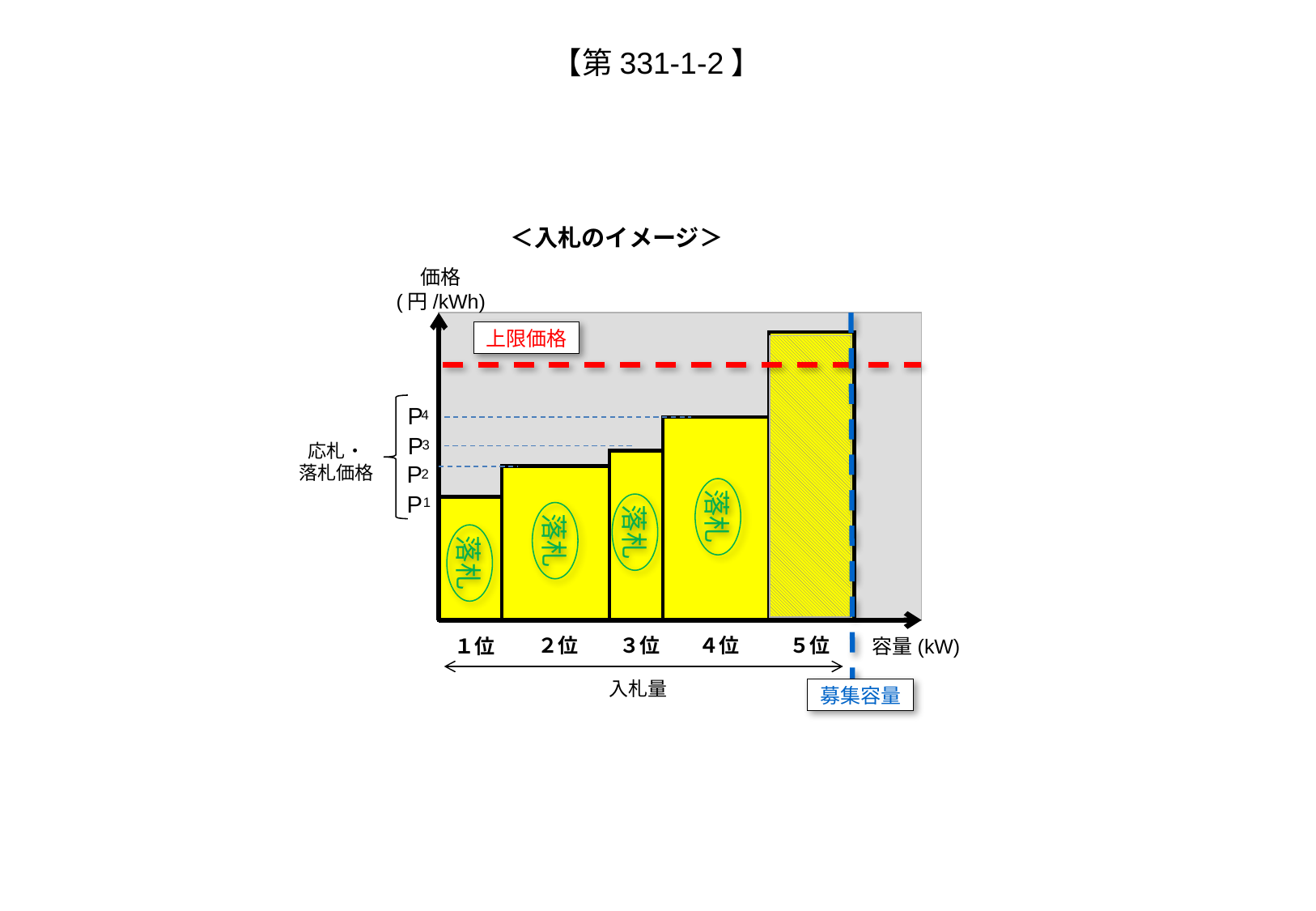

【第331-1-2】
＜入札のイメージ＞
価格
(円/kWh)

上限価格

落札
落札

落札
落札
２位
３位
４位
５位
１位
容量(kW)
募集容量

P
4
P
3
応札・
落札価格
P
2
P
1
入札量